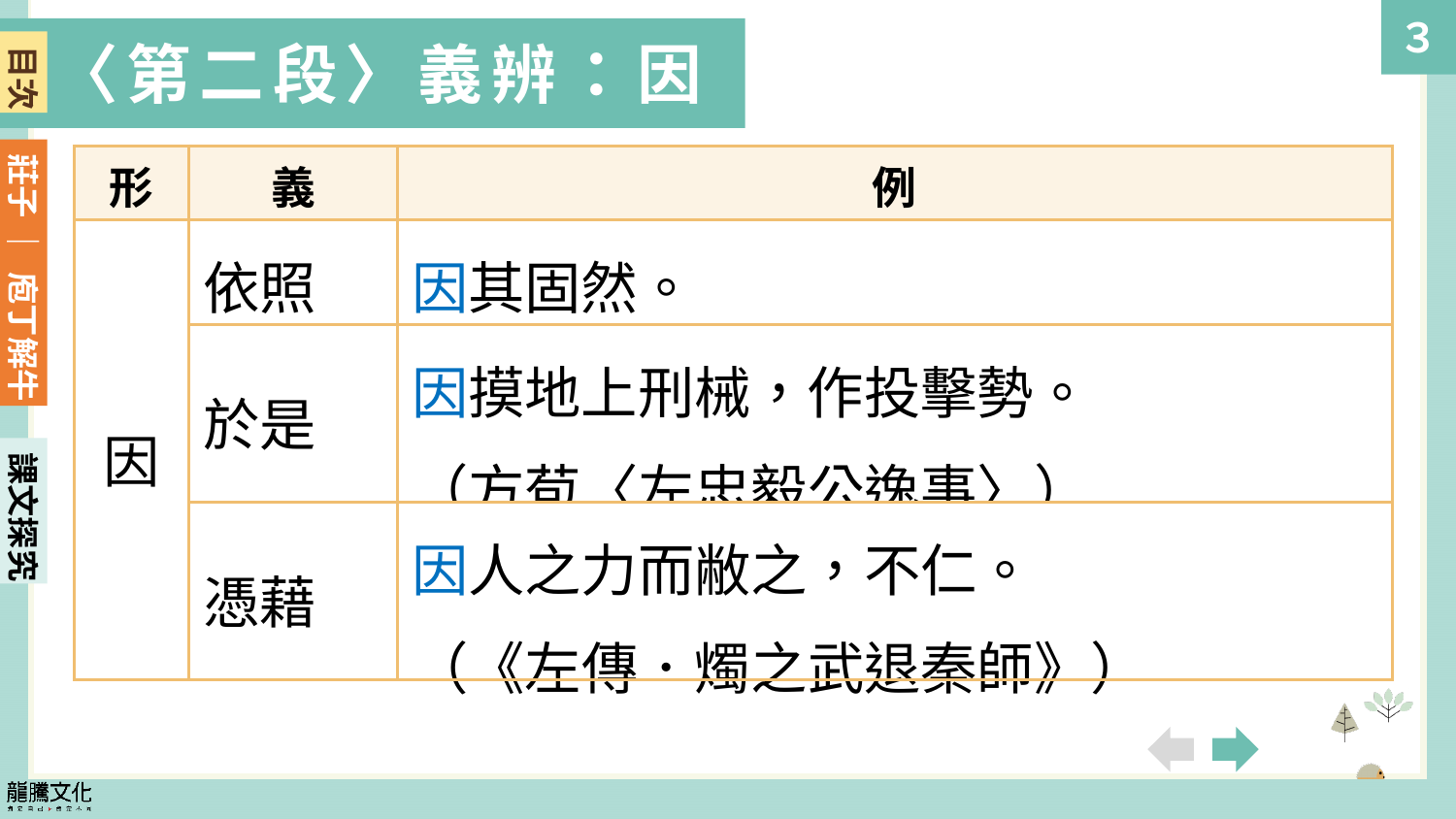

〈第二段〉義辨：因
目次
| 形 | 義 | 例 |
| --- | --- | --- |
| 因 | 依照 | 因其固然。 |
|  | 於是 | 因摸地上刑械，作投擊勢。 （方苞〈左忠毅公逸事〉） |
|  | 憑藉 | 因人之力而敝之，不仁。 （《左傳．燭之武退秦師》） |